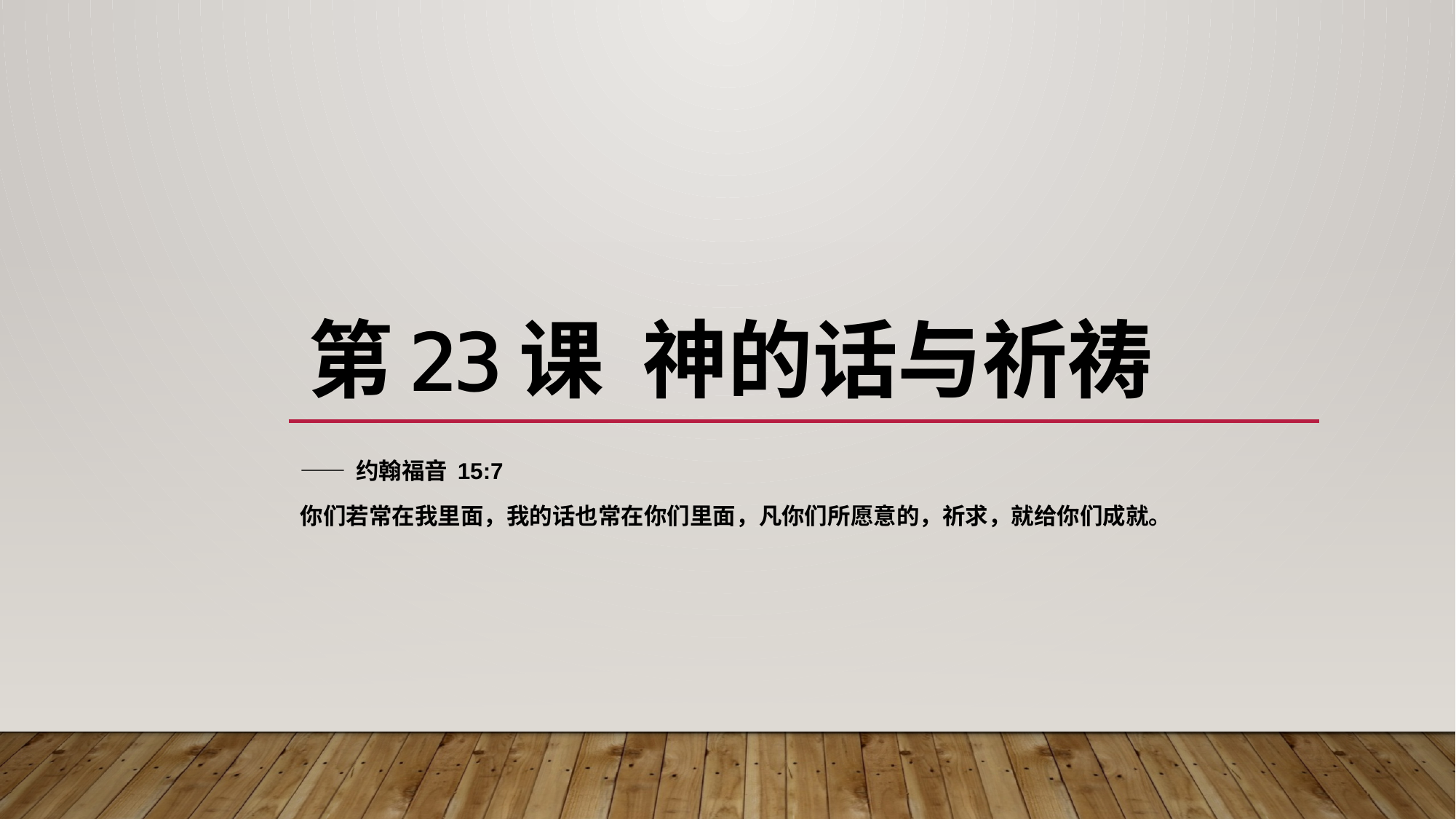

# 第23课  神的话与祈祷
—— 约翰福音 15:7
你们若常在我里面，我的话也常在你们里面，凡你们所愿意的，祈求，就给你们成就。